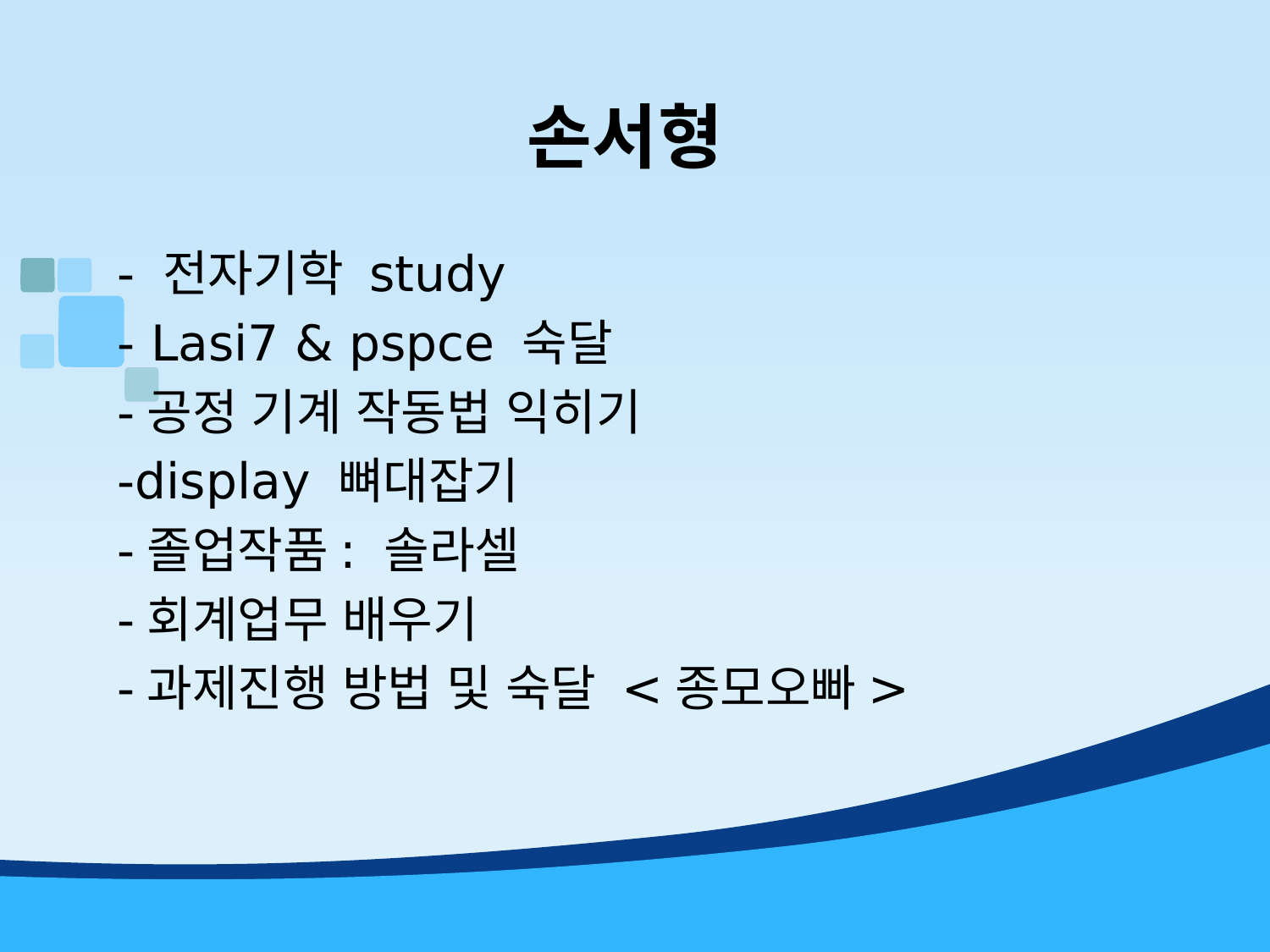

# 손서형
- 전자기학 study
- Lasi7 & pspce 숙달
-공정 기계 작동법 익히기
-display 뼈대잡기
-졸업작품: 솔라셀
-회계업무 배우기
-과제진행 방법 및 숙달 <종모오빠>